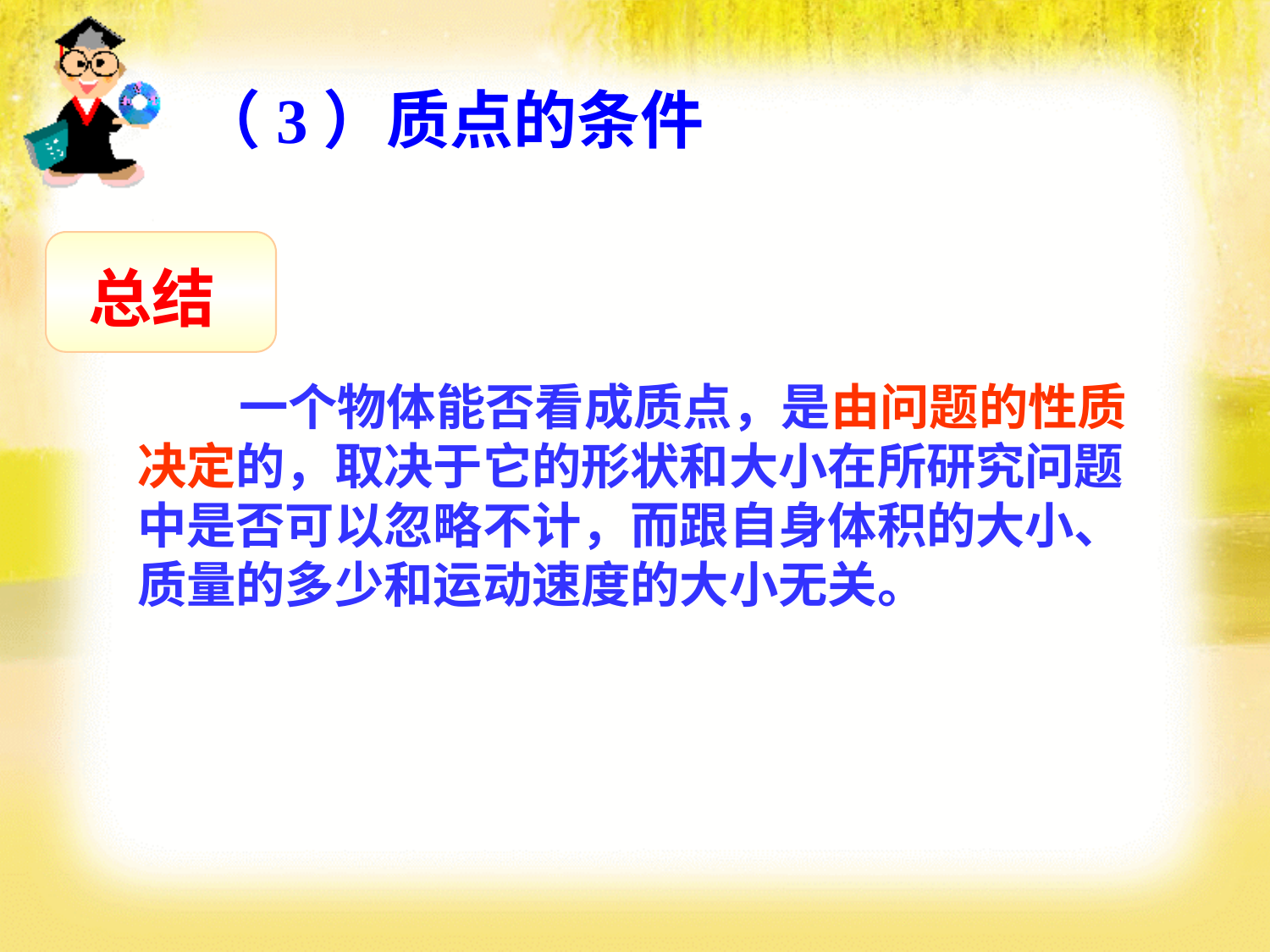

（3）质点的条件

总结
        一个物体能否看成质点，是由问题的性质决定的，取决于它的形状和大小在所研究问题中是否可以忽略不计，而跟自身体积的大小、质量的多少和运动速度的大小无关。